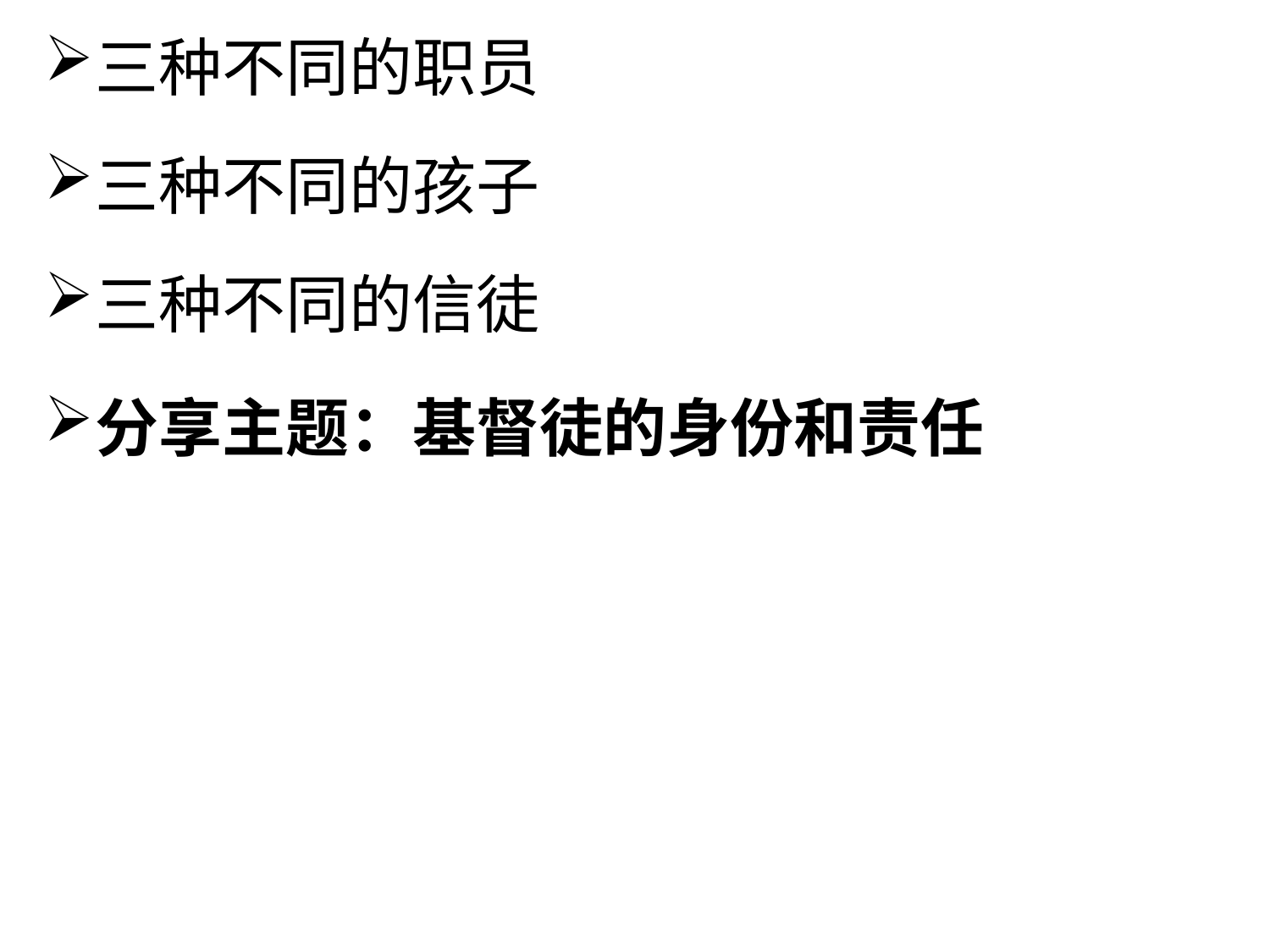

三种不同的职员

三种不同的孩子

三种不同的信徒

分享主题：基督徒的身份和责任